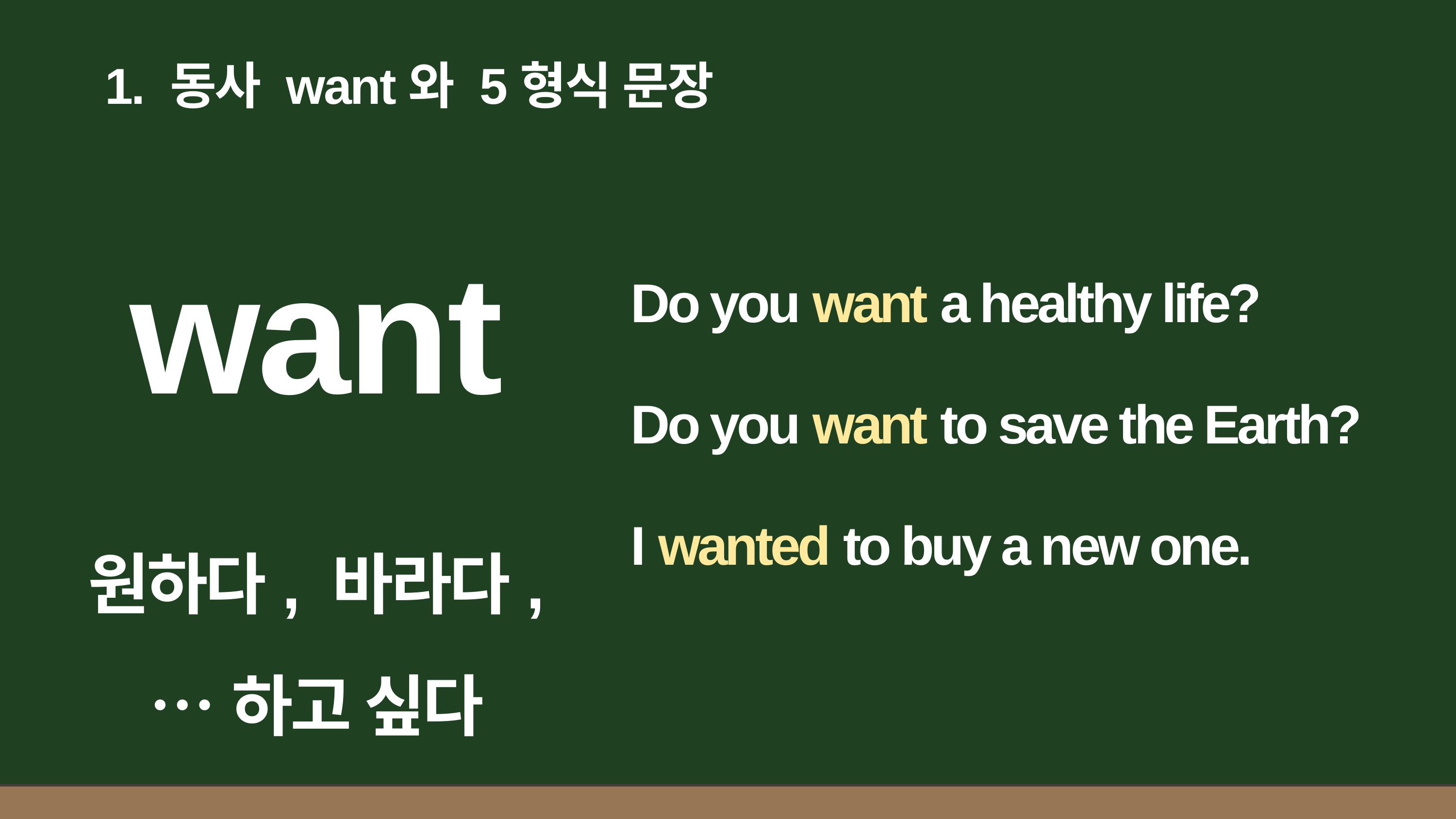

1. 동사 want와 5형식 문장

Do you want a healthy life?

Do you want to save the Earth?

I wanted to buy a new one.
want
원하다, 바라다,
…하고 싶다